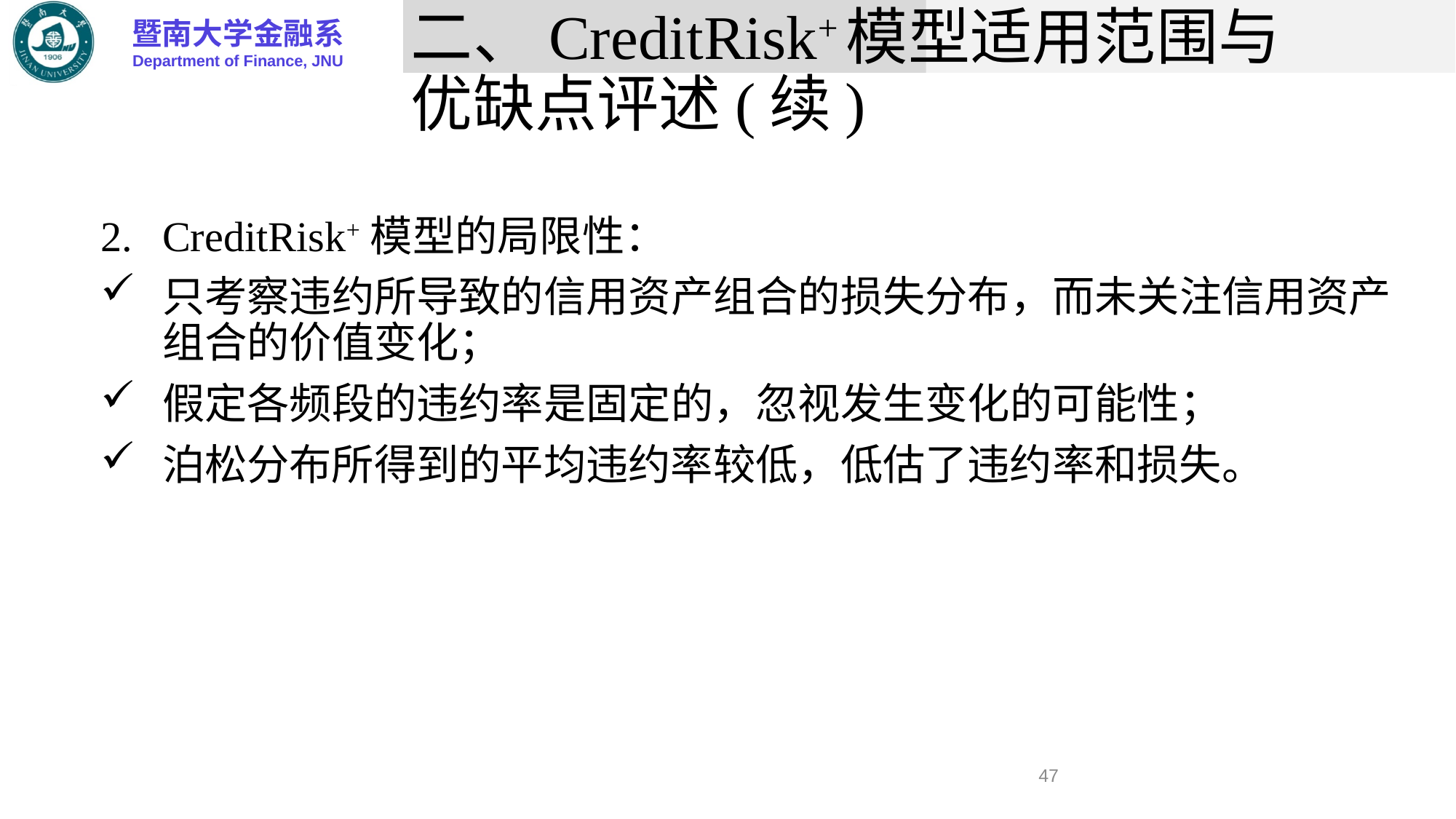

# 二、CreditRisk+模型适用范围与   优缺点评述(续)
2.	CreditRisk+模型的局限性：
只考察违约所导致的信用资产组合的损失分布，而未关注信用资产组合的价值变化；
假定各频段的违约率是固定的，忽视发生变化的可能性；
泊松分布所得到的平均违约率较低，低估了违约率和损失。
47